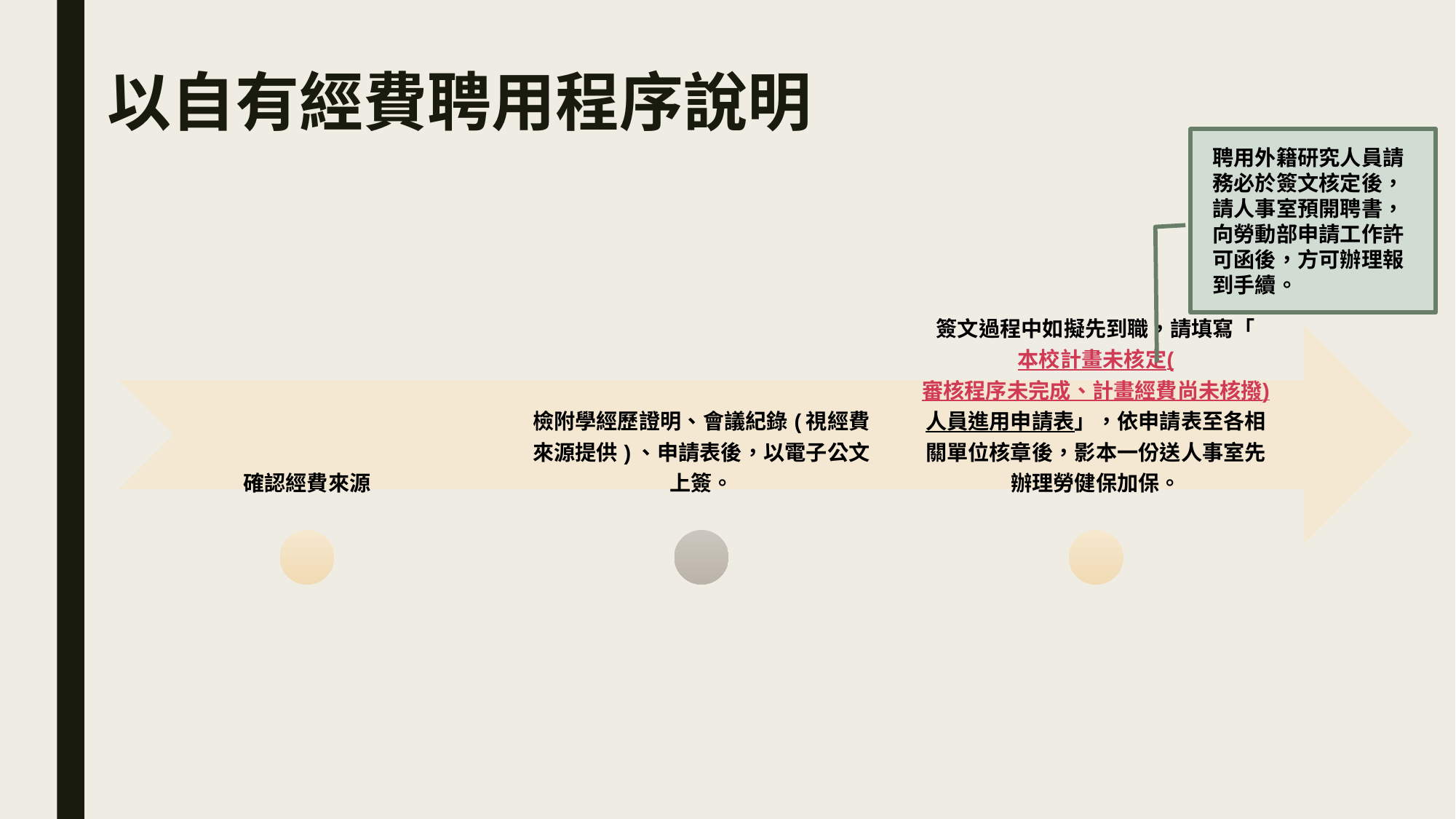

# 以自有經費聘用程序說明
聘用外籍研究人員請務必於簽文核定後，請人事室預開聘書，向勞動部申請工作許可函後，方可辦理報到手續。
確認經費來源
檢附學經歷證明、會議紀錄(視經費來源提供)、申請表後，以電子公文上簽。
簽文過程中如擬先到職，請填寫「本校計畫未核定(審核程序未完成、計畫經費尚未核撥)人員進用申請表」，依申請表至各相關單位核章後，影本一份送人事室先辦理勞健保加保。